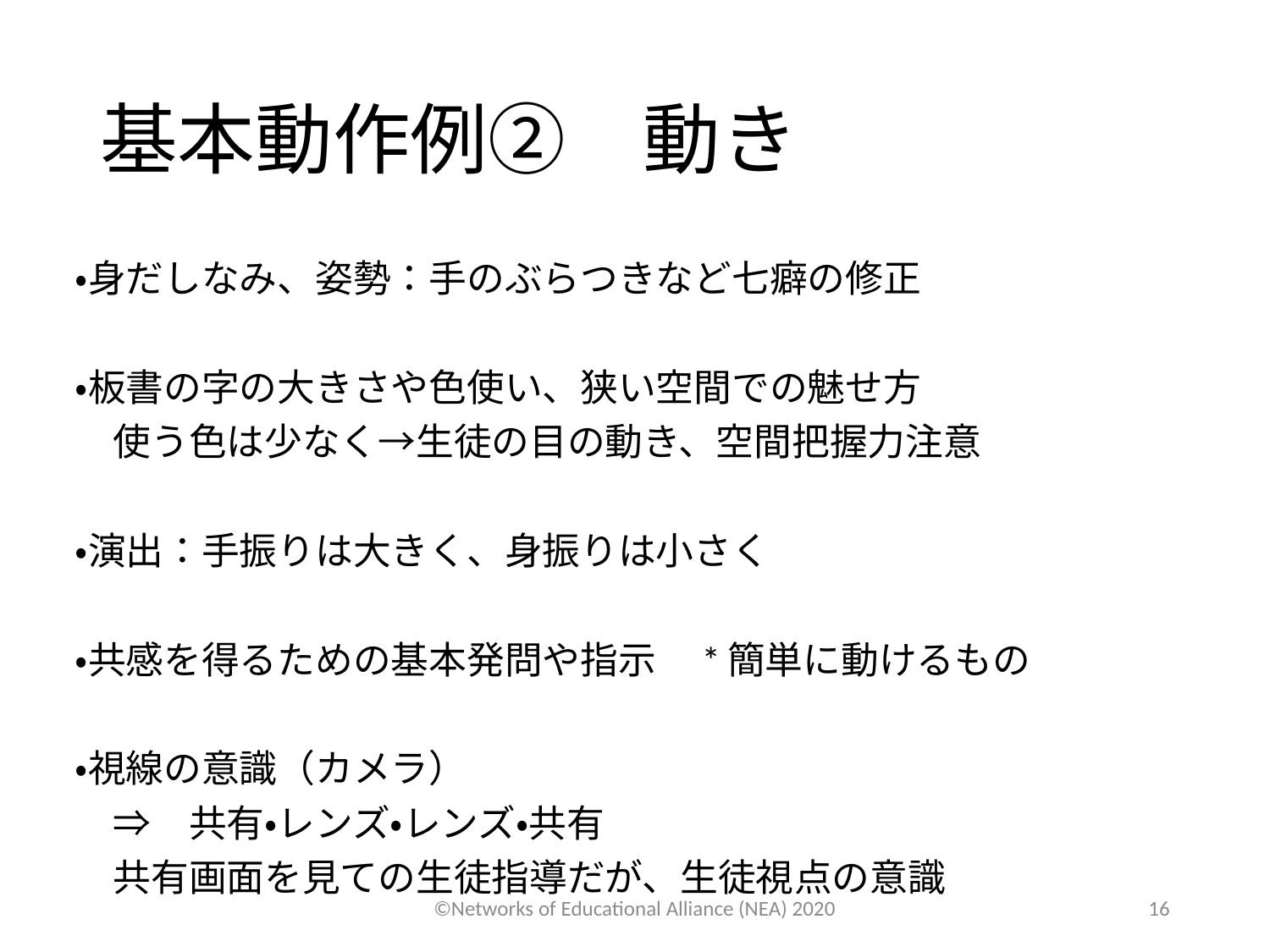

# 基本動作例②　動き
・身だしなみ、姿勢：手のぶらつきなど七癖の修正

・板書の字の大きさや色使い、狭い空間での魅せ方
　使う色は少なく→生徒の目の動き、空間把握力注意

・演出：手振りは大きく、身振りは小さく

・共感を得るための基本発問や指示　*簡単に動けるもの

・視線の意識（カメラ）
　⇒　共有・レンズ・レンズ・共有
　共有画面を見ての生徒指導だが、生徒視点の意識

©Networks of Educational Alliance (NEA) 2020
16